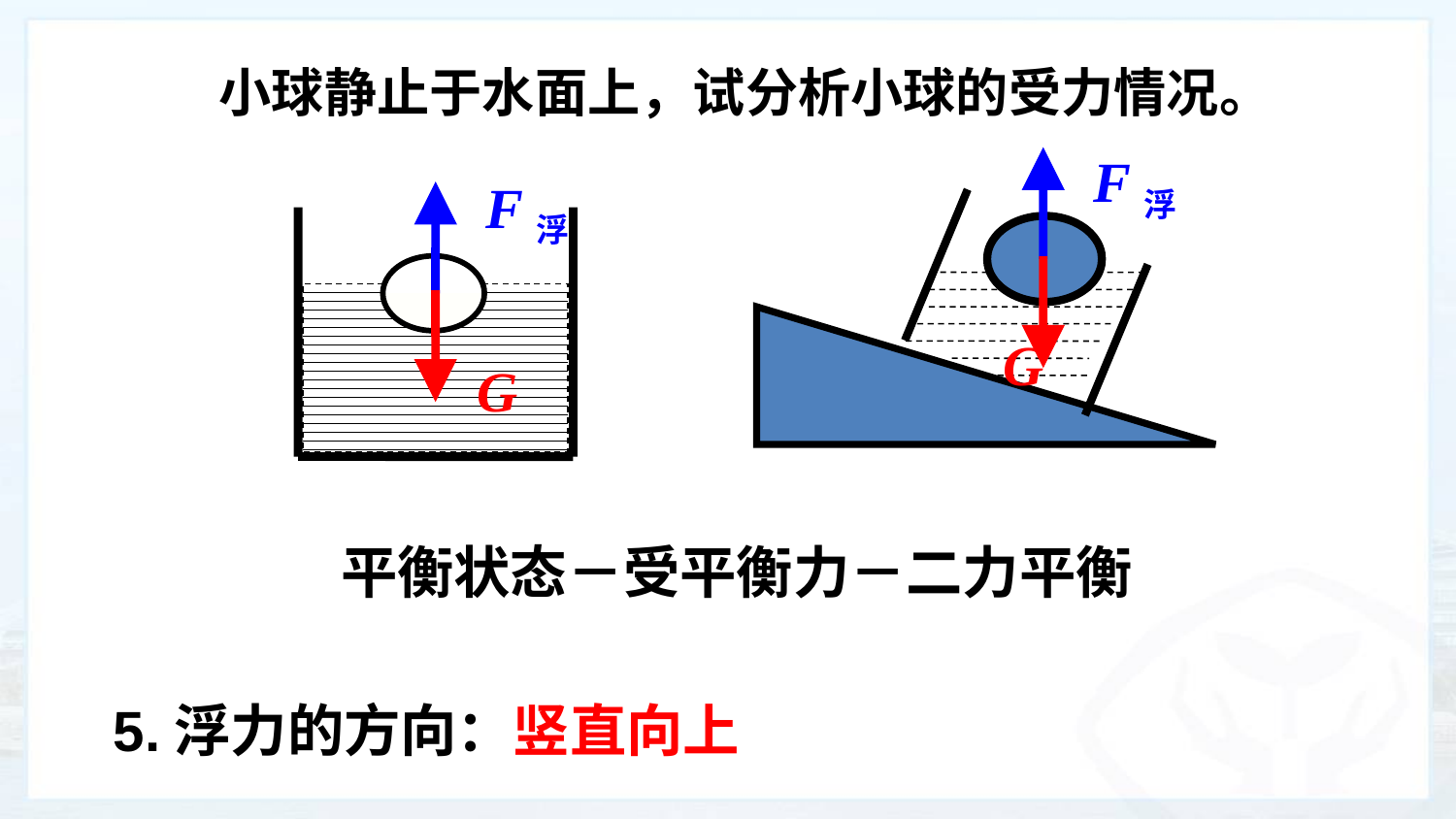

小球静止于水面上，试分析小球的受力情况。
F浮

F浮

G

G
平衡状态－受平衡力－二力平衡
5.浮力的方向：竖直向上